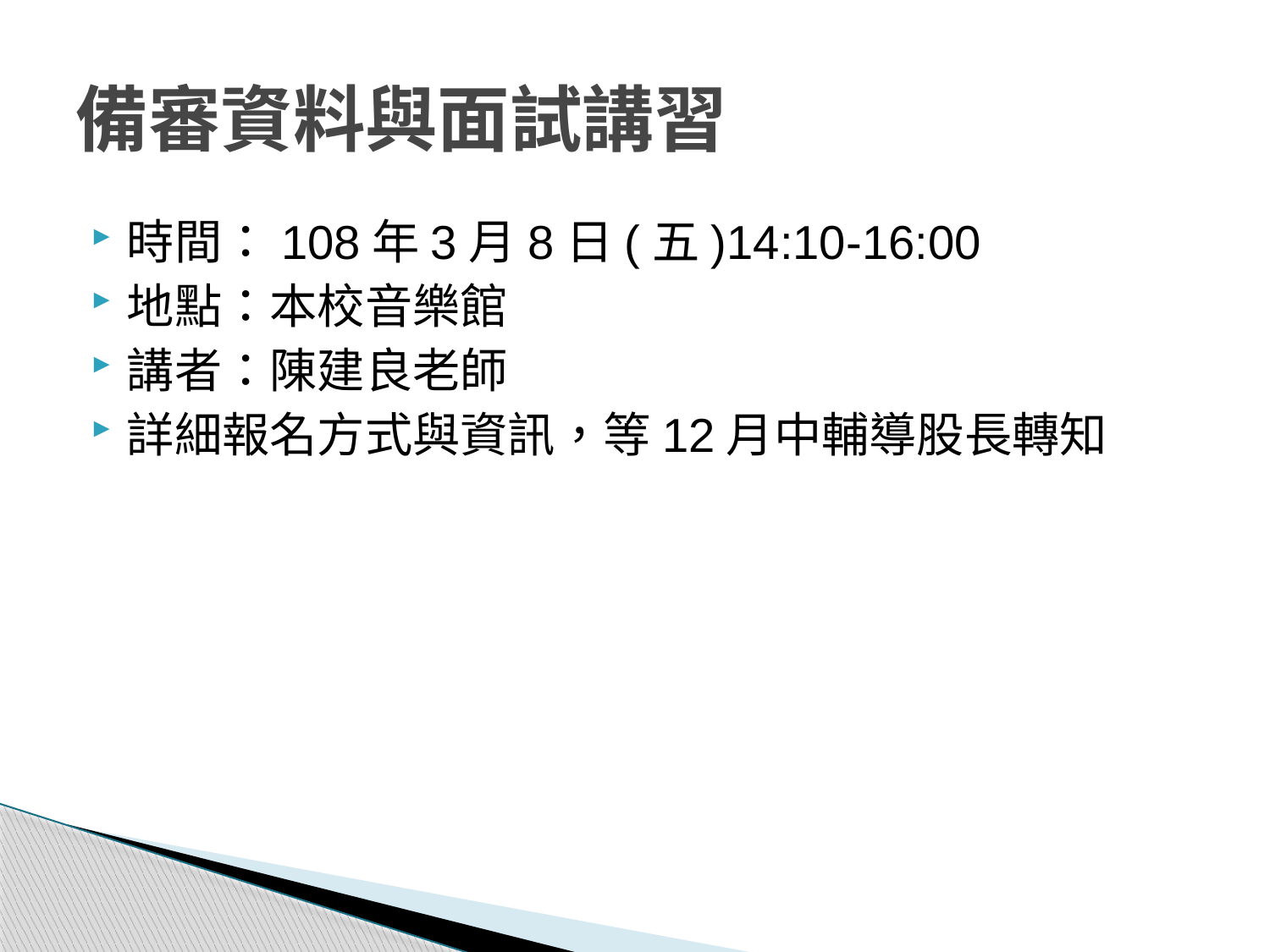

# 備審資料與面試講習
時間：108年3月8日(五)14:10-16:00
地點：本校音樂館
講者：陳建良老師
詳細報名方式與資訊，等12月中輔導股長轉知